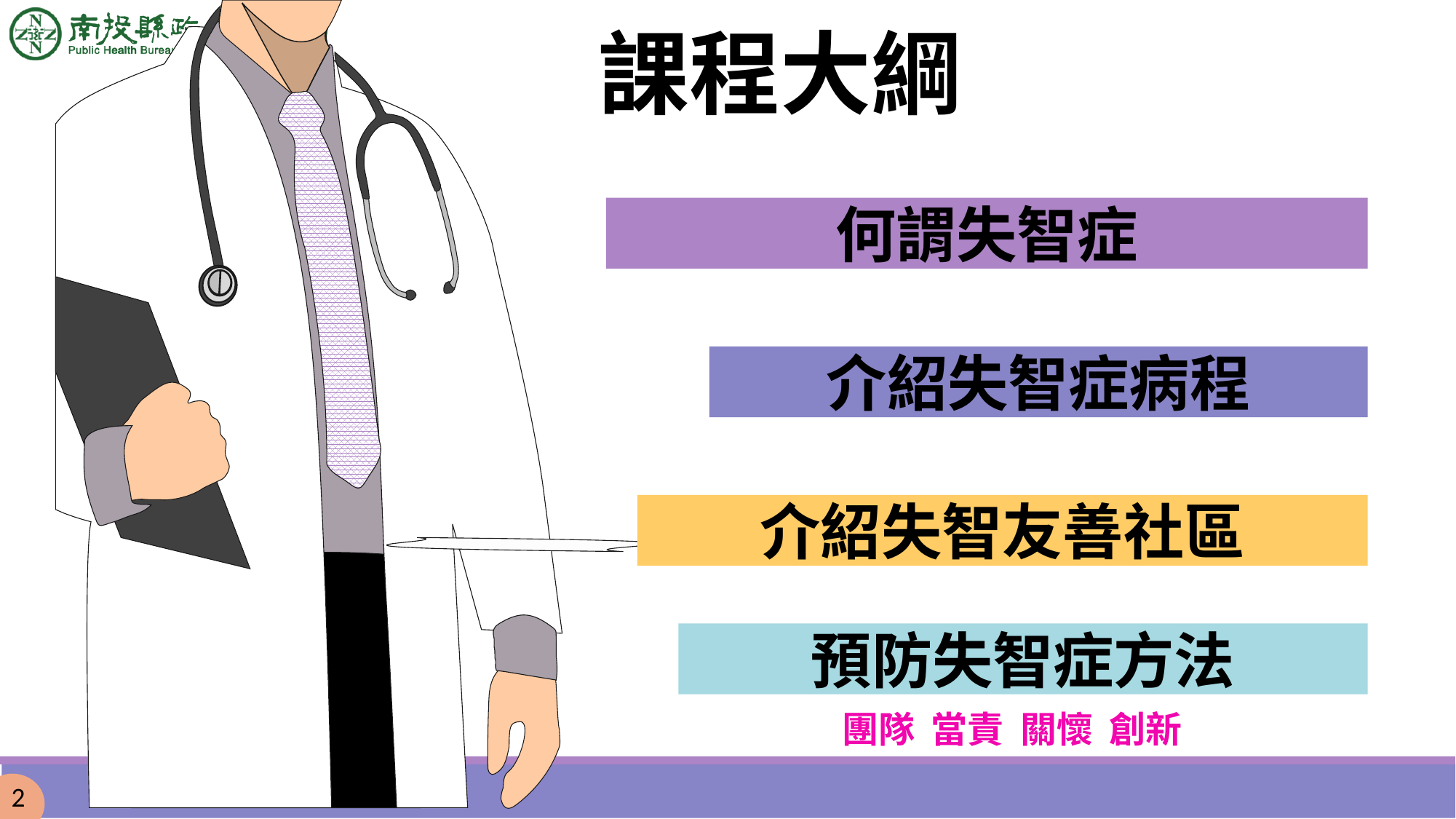

課程大綱
何謂失智症
介紹失智症病程
介紹失智友善社區
預防失智症方法
團隊   當責   關懷   創新

2
2